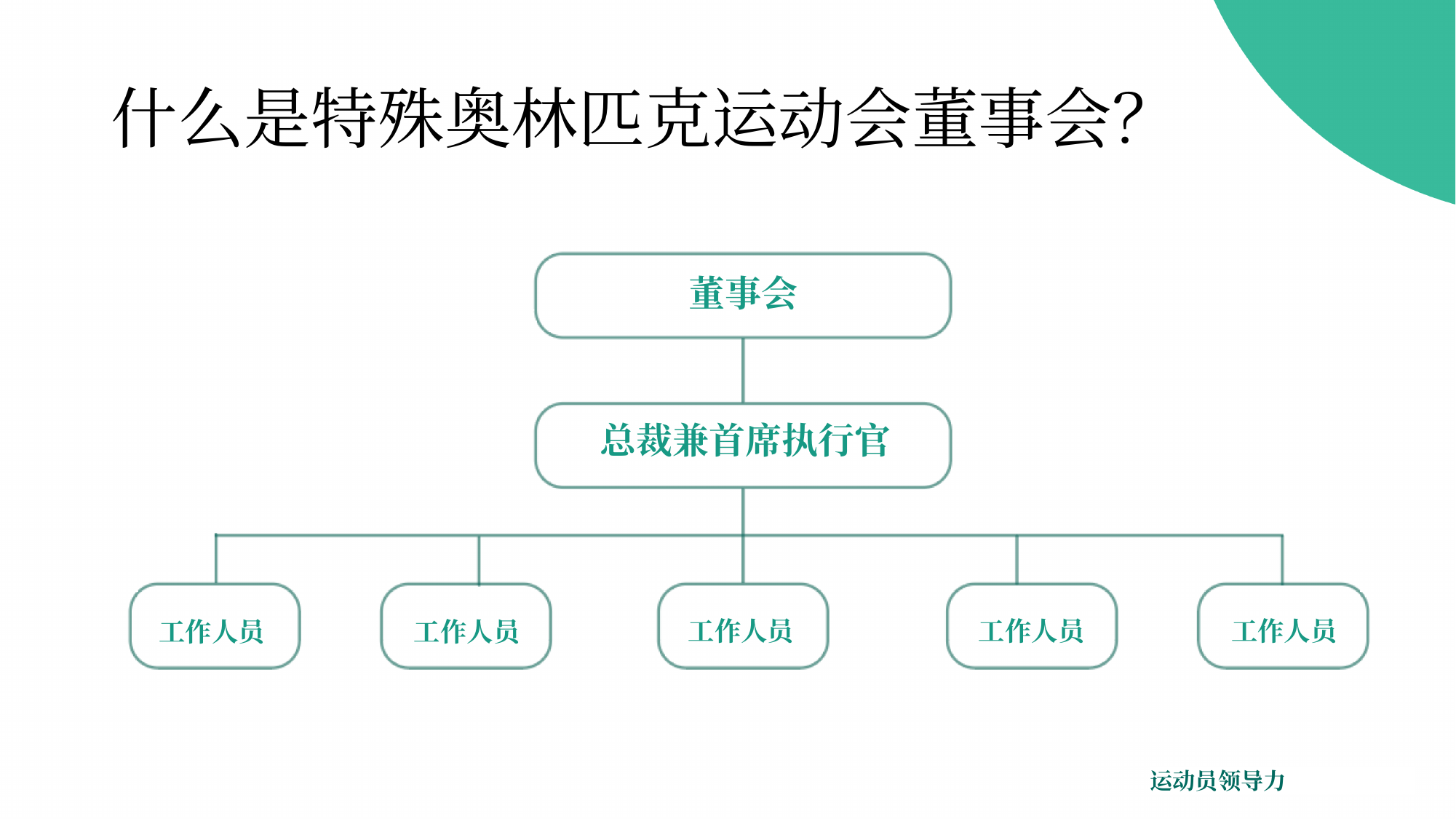

# 什么是特殊奥林匹克运动会董事会？
董事会
总裁兼首席执行官
工作人员
工作人员
工作人员
工作人员
工作人员
运动员领导力